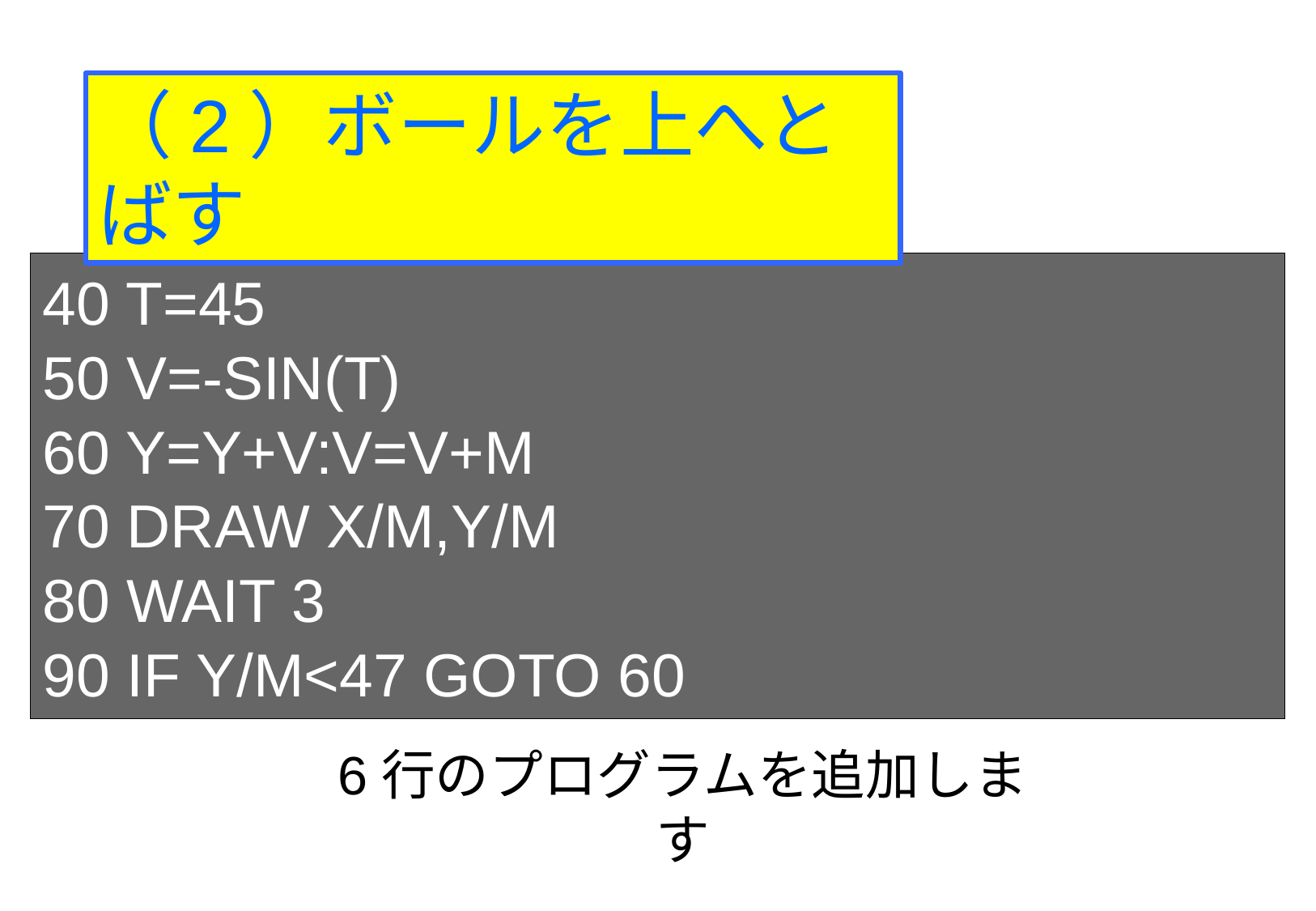

（2）ボールを上へとばす
40 T=45
50 V=-SIN(T)
60 Y=Y+V:V=V+M
70 DRAW X/M,Y/M
80 WAIT 3
90 IF Y/M<47 GOTO 60
6行のプログラムを追加します